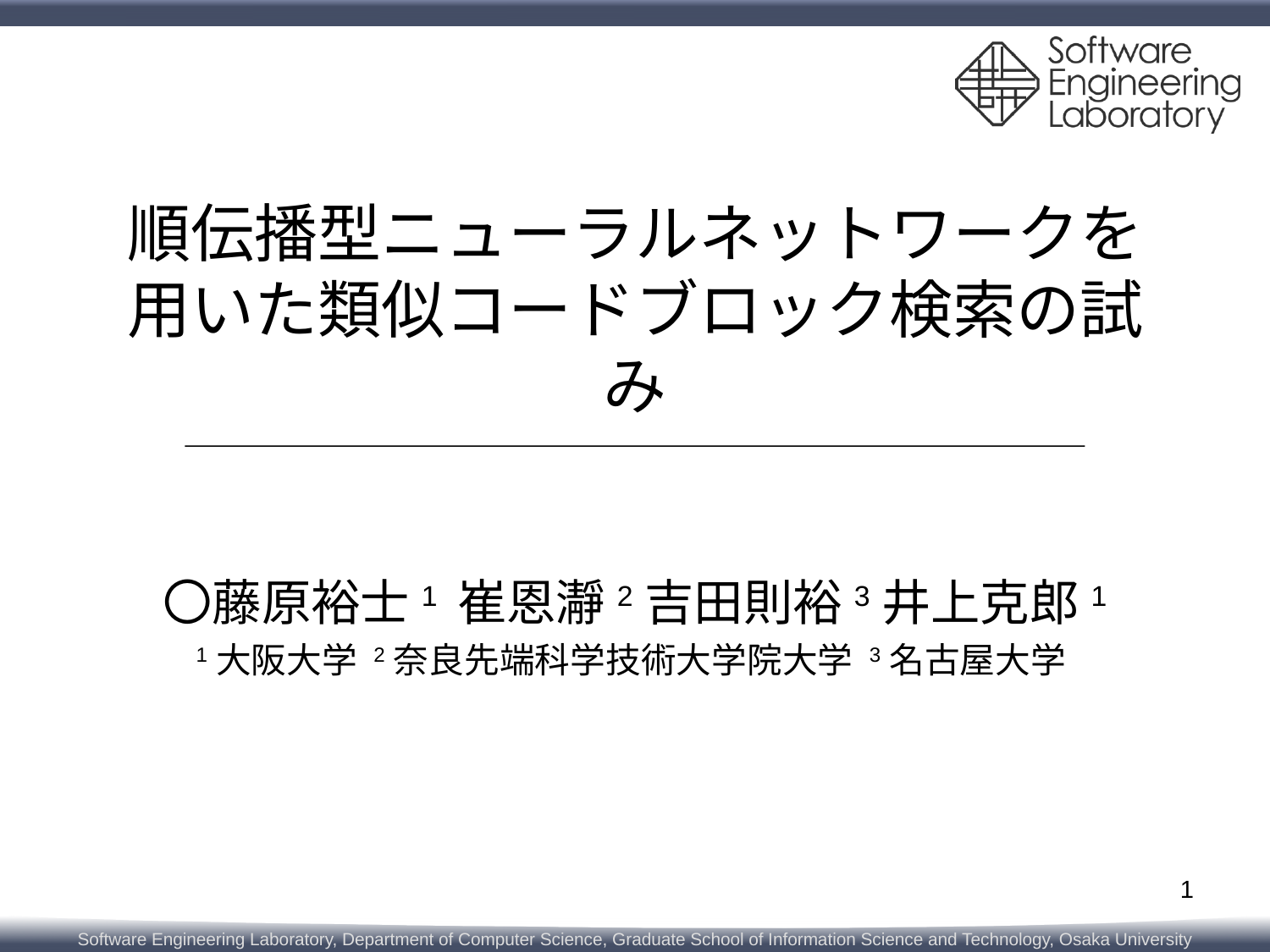

# 順伝播型ニューラルネットワークを 用いた類似コードブロック検索の試み

〇藤原裕士1 崔恩瀞2吉田則裕3井上克郎1
1大阪大学 2奈良先端科学技術大学院大学 3名古屋大学
1